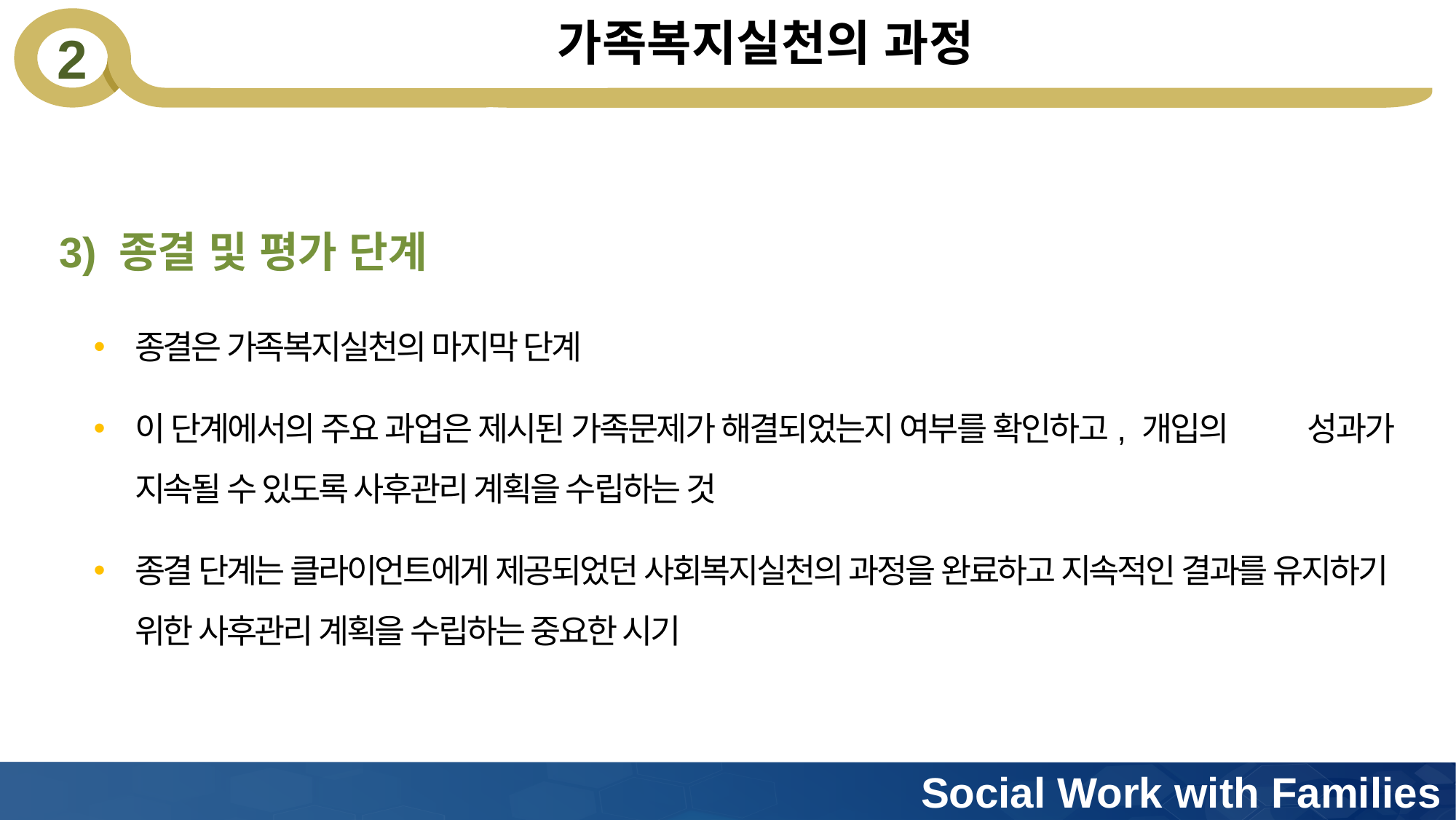

# 가족복지실천의 과정
3) 종결 및 평가 단계
종결은 가족복지실천의 마지막 단계

이 단계에서의 주요 과업은 제시된 가족문제가 해결되었는지 여부를 확인하고, 개입의           성과가 지속될 수 있도록 사후관리 계획을 수립하는 것

종결 단계는 클라이언트에게 제공되었던 사회복지실천의 과정을 완료하고 지속적인 결과를 유지하기 위한 사후관리 계획을 수립하는 중요한 시기